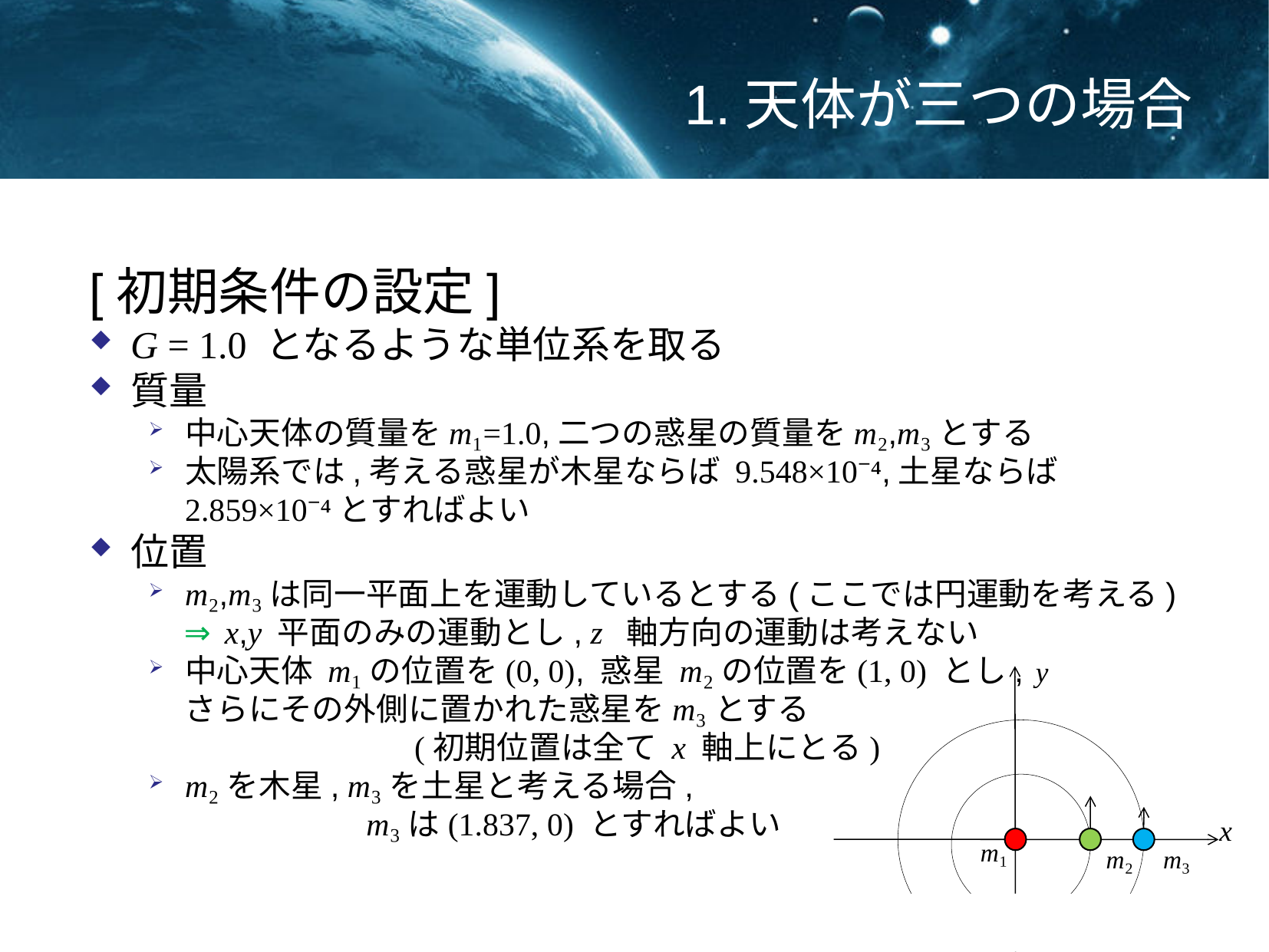

# 1.天体が三つの場合
[初期条件の設定]
G = 1.0 となるような単位系を取る
質量
中心天体の質量をm₁=1.0,二つの惑星の質量をm₂,m₃とする
太陽系では,考える惑星が木星ならば 9.548×10⁻⁴,土星ならば 2.859×10⁻⁴とすればよい
位置
m₂,m₃は同一平面上を運動しているとする(ここでは円運動を考える)
    ⇒ x,y 平面のみの運動とし, z  軸方向の運動は考えない
中心天体 m₁の位置を(0, 0), 惑星 m₂の位置を(1, 0) とし,
    さらにその外側に置かれた惑星をm₃とする
                                 (初期位置は全て x 軸上にとる)
m₂を木星, m₃を土星と考える場合,
                           m₃は(1.837, 0) とすればよい
y

x

m₁
m₂
m₃